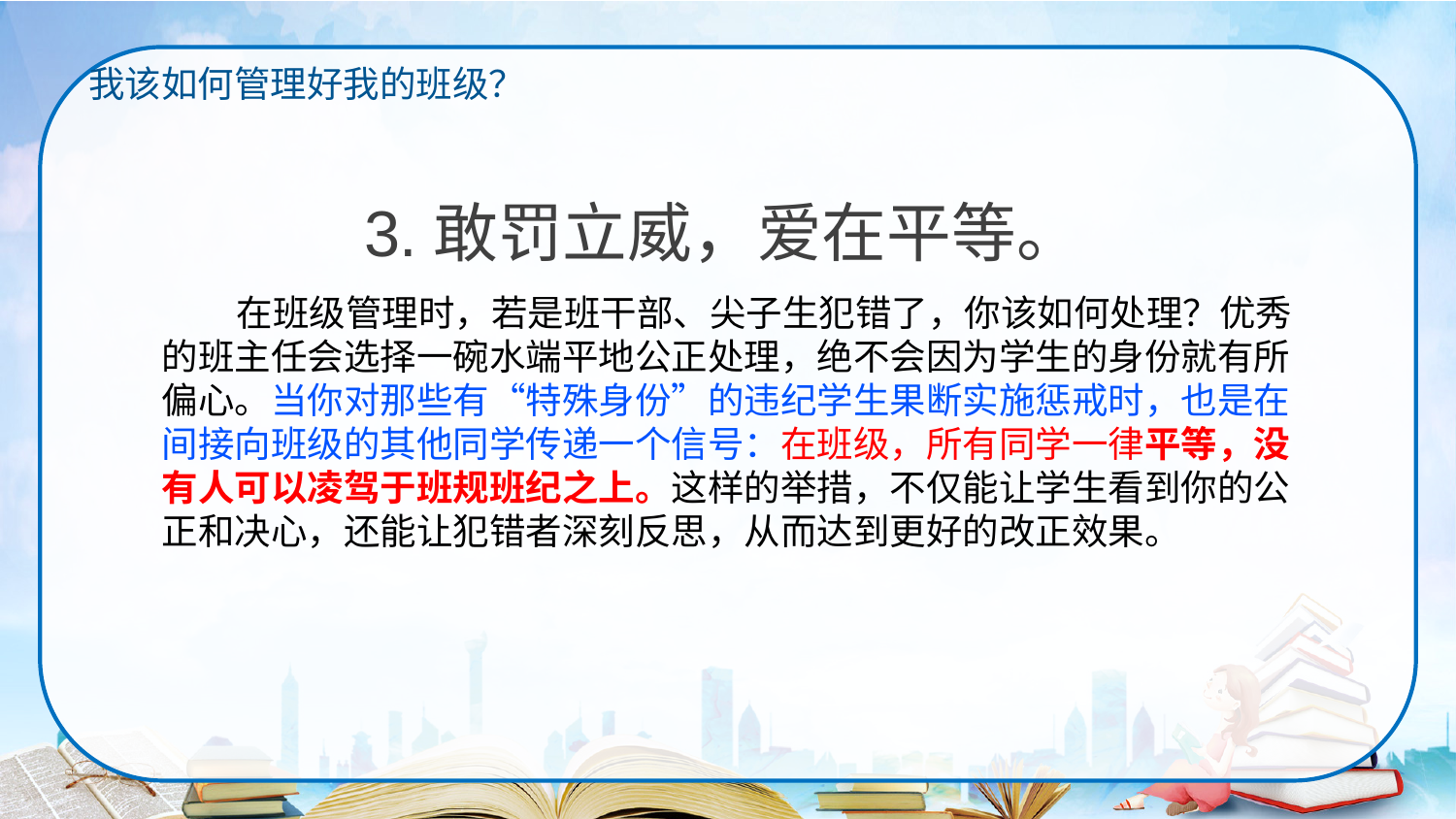

我该如何管理好我的班级？
3.敢罚立威，爱在平等。
        在班级管理时，若是班干部、尖子生犯错了，你该如何处理？优秀的班主任会选择一碗水端平地公正处理，绝不会因为学生的身份就有所偏心。当你对那些有“特殊身份”的违纪学生果断实施惩戒时，也是在间接向班级的其他同学传递一个信号：在班级，所有同学一律平等，没有人可以凌驾于班规班纪之上。这样的举措，不仅能让学生看到你的公正和决心，还能让犯错者深刻反思，从而达到更好的改正效果。